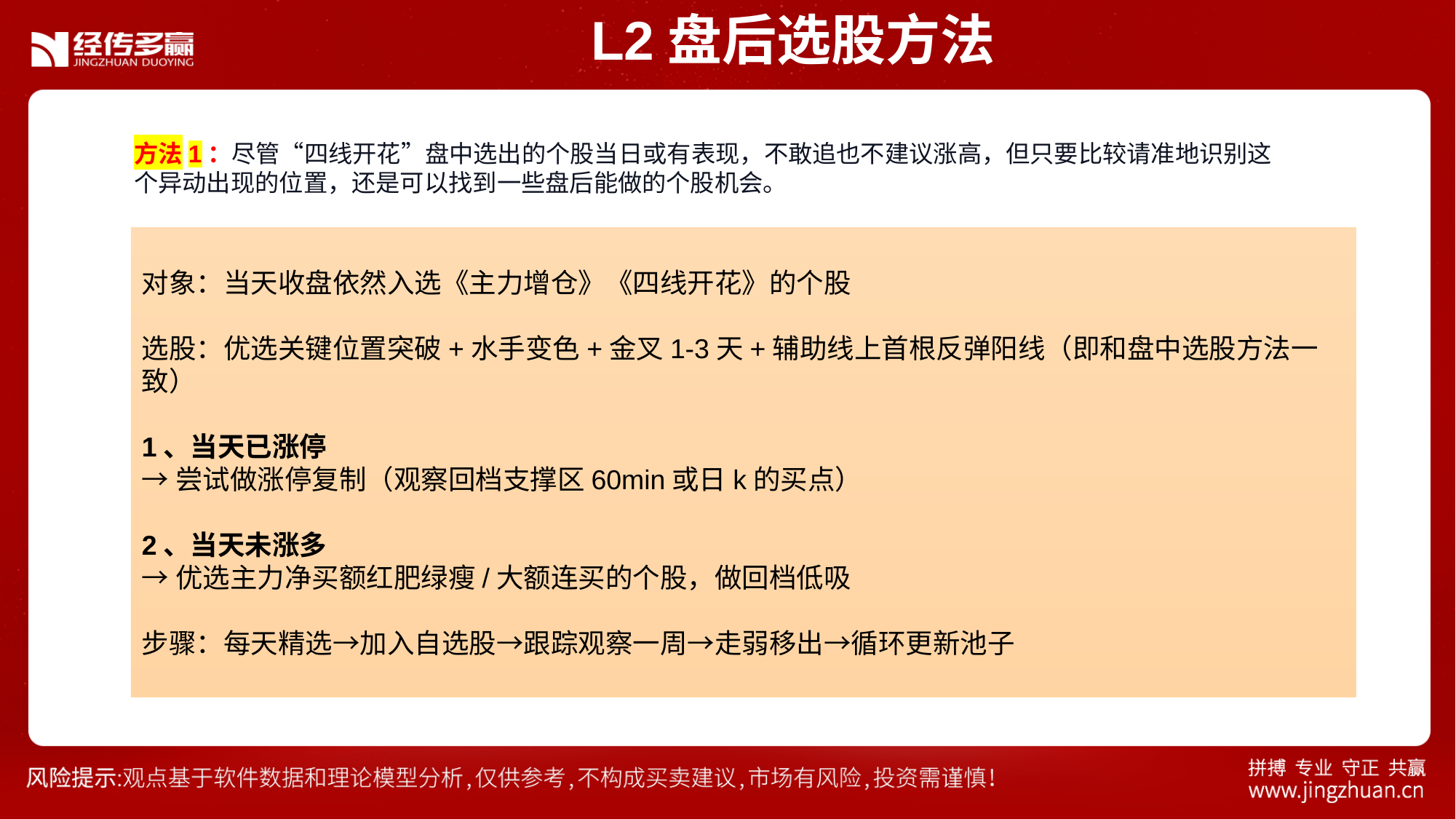

L2盘后选股方法
方法1：尽管“四线开花”盘中选出的个股当日或有表现，不敢追也不建议涨高，但只要比较请准地识别这个异动出现的位置，还是可以找到一些盘后能做的个股机会。

对象：当天收盘依然入选《主力增仓》《四线开花》的个股

选股：优选关键位置突破+水手变色+金叉1-3天+辅助线上首根反弹阳线（即和盘中选股方法一致）

1、当天已涨停
→尝试做涨停复制（观察回档支撑区60min或日k的买点）

2、当天未涨多
→优选主力净买额红肥绿瘦/大额连买的个股，做回档低吸

步骤：每天精选→加入自选股→跟踪观察一周→走弱移出→循环更新池子